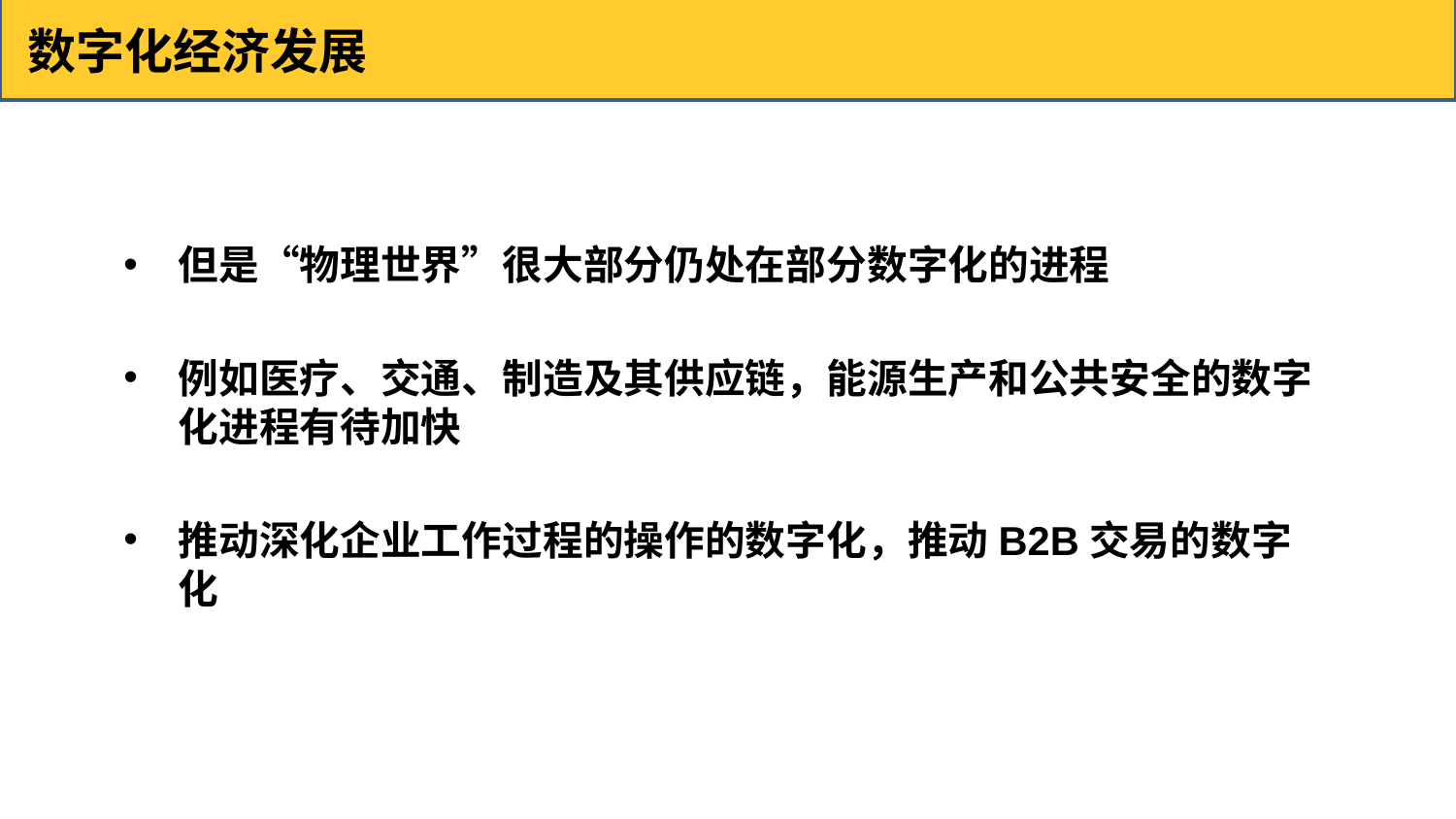

数字化经济发展

但是“物理世界”很大部分仍处在部分数字化的进程

例如医疗、交通、制造及其供应链，能源生产和公共安全的数字化进程有待加快

推动深化企业工作过程的操作的数字化，推动B2B交易的数字化

15